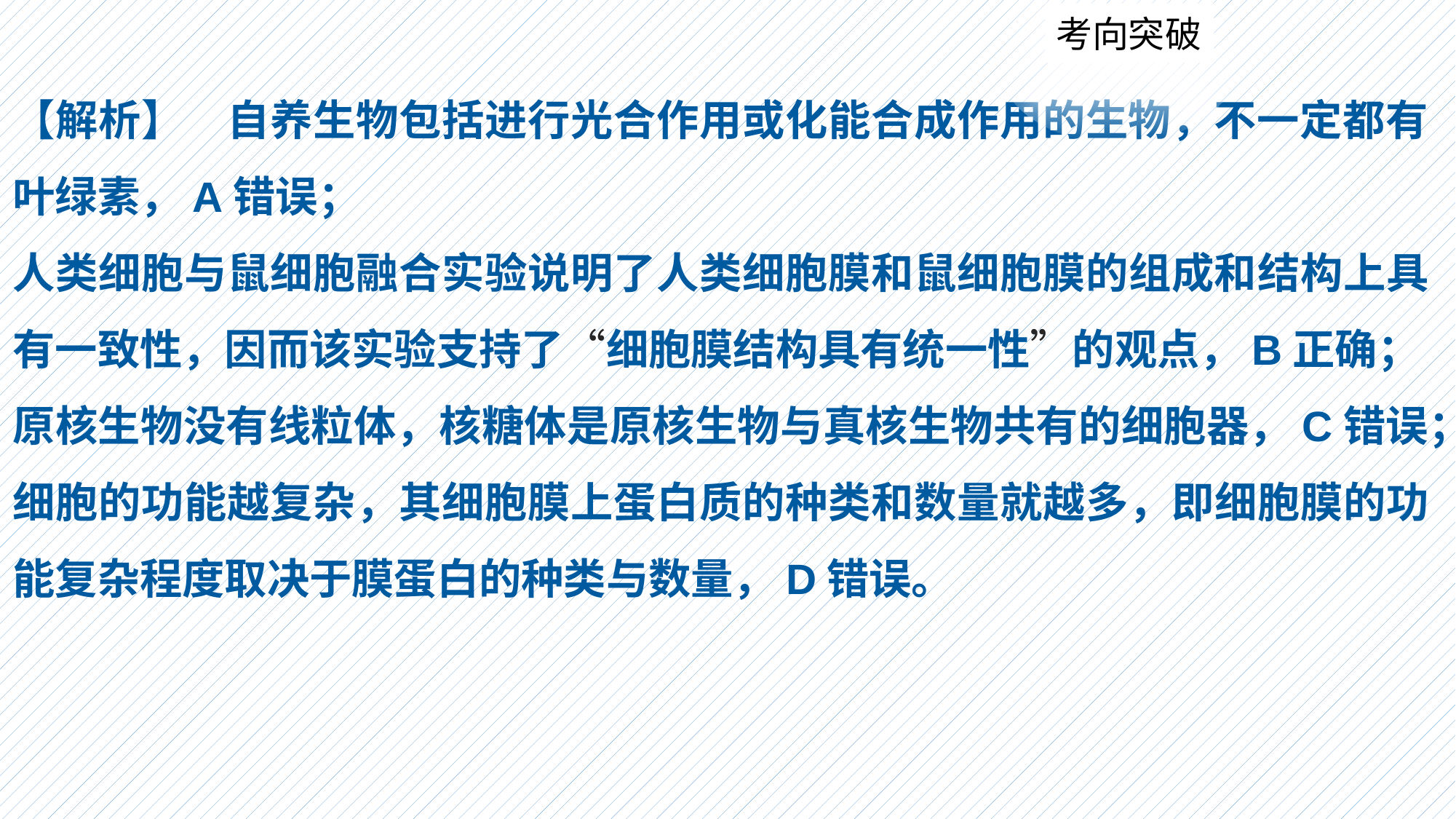

考向突破
【解析】　自养生物包括进行光合作用或化能合成作用的生物，不一定都有叶绿素，A错误；
人类细胞与鼠细胞融合实验说明了人类细胞膜和鼠细胞膜的组成和结构上具有一致性，因而该实验支持了“细胞膜结构具有统一性”的观点，B正确；
原核生物没有线粒体，核糖体是原核生物与真核生物共有的细胞器，C错误；
细胞的功能越复杂，其细胞膜上蛋白质的种类和数量就越多，即细胞膜的功能复杂程度取决于膜蛋白的种类与数量，D错误。